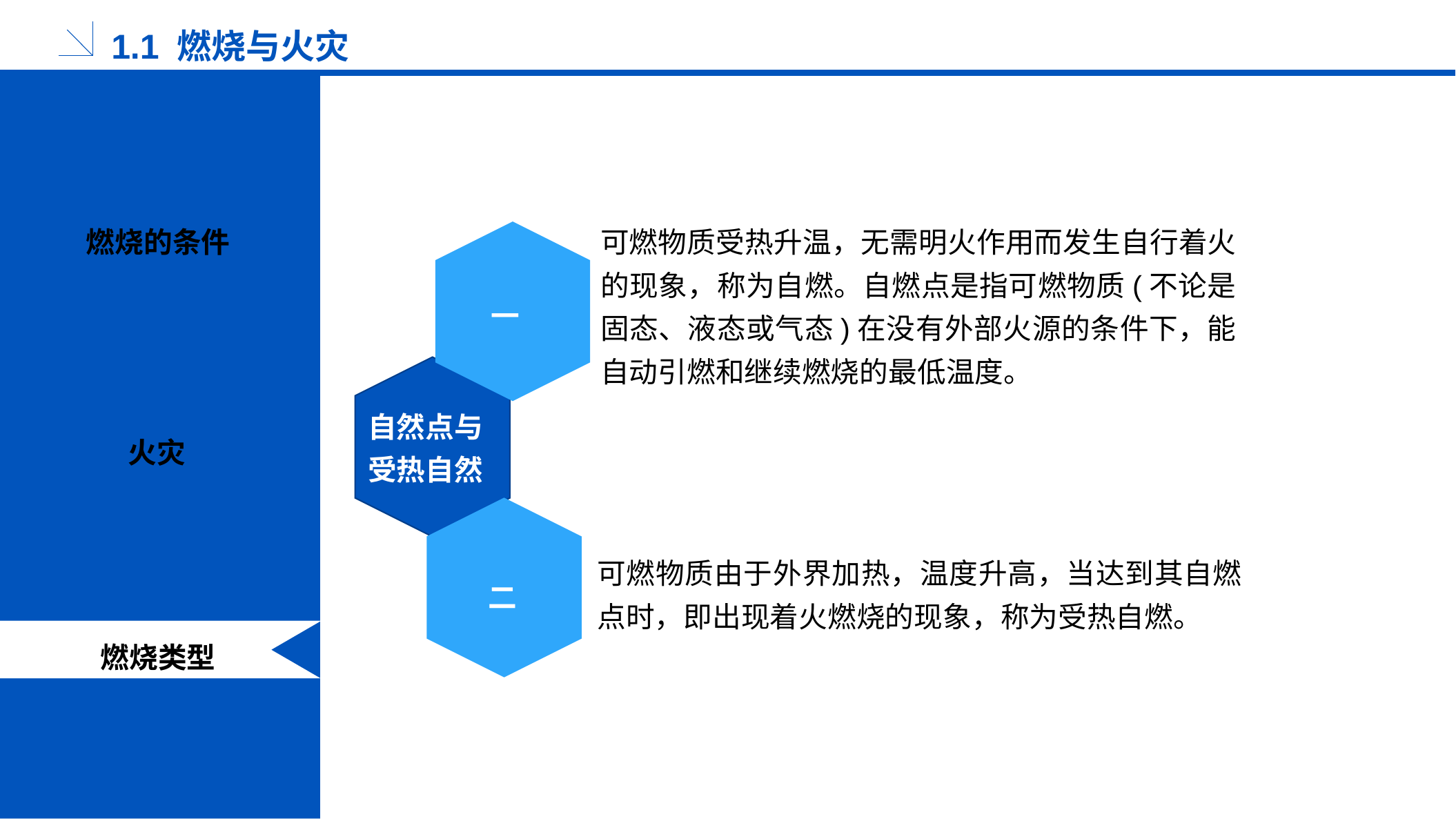

1.1 燃烧与火灾

可燃物质受热升温，无需明火作用而发生自行着火的现象，称为自燃。自燃点是指可燃物质(不论是固态、液态或气态)在没有外部火源的条件下，能自动引燃和继续燃烧的最低温度。
燃烧的条件

一

自然点与受热自然
火灾

可燃物质由于外界加热，温度升高，当达到其自燃点时，即出现着火燃烧的现象，称为受热自燃。
二
燃烧类型